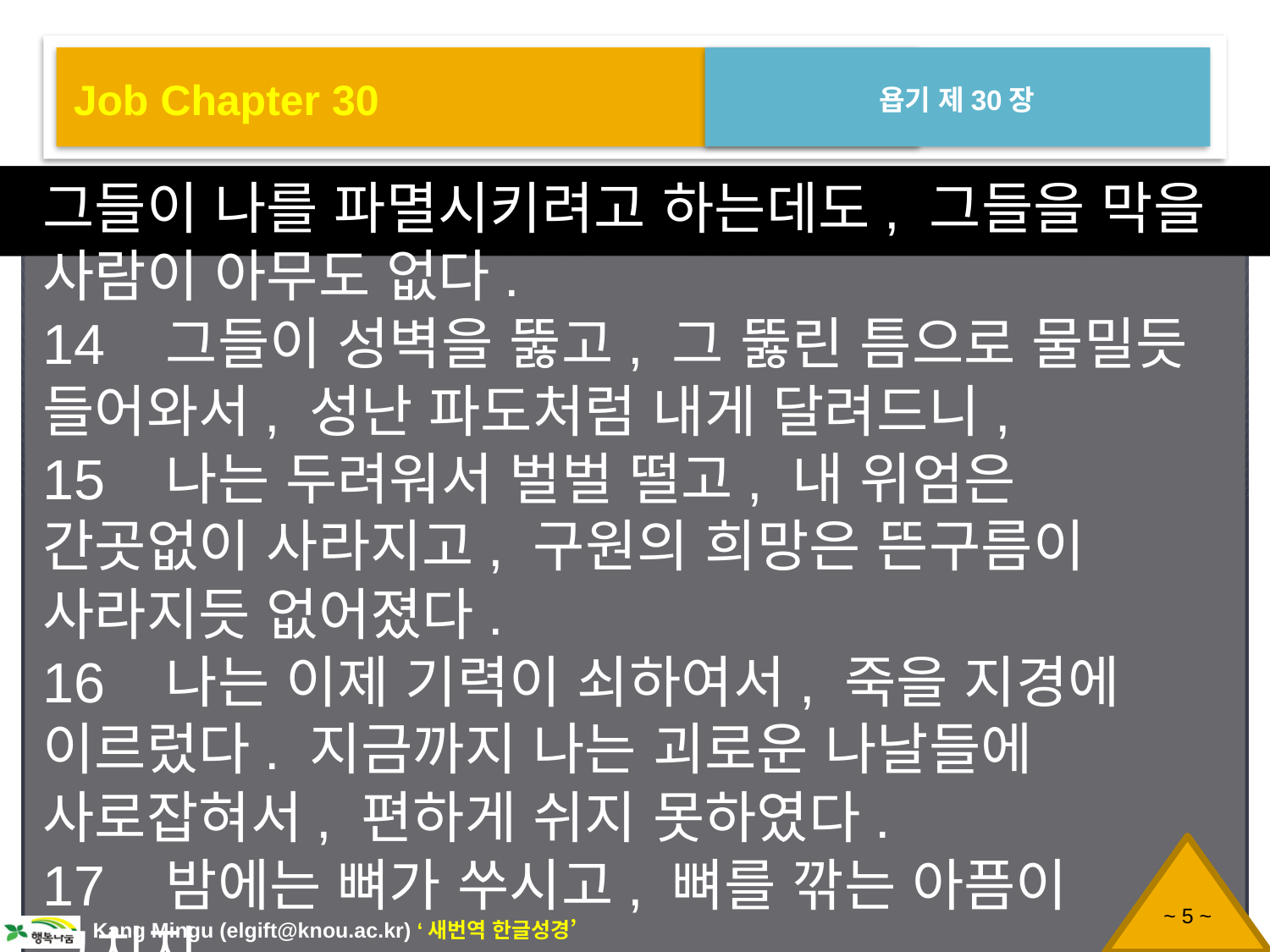

Job Chapter 30
욥기 제30장
그들이 나를 파멸시키려고 하는데도, 그들을 막을 사람이 아무도 없다.
14   그들이 성벽을 뚫고, 그 뚫린 틈으로 물밀듯 들어와서, 성난 파도처럼 내게 달려드니,
15   나는 두려워서 벌벌 떨고, 내 위엄은 간곳없이 사라지고, 구원의 희망은 뜬구름이 사라지듯 없어졌다.
16   나는 이제 기력이 쇠하여서, 죽을 지경에 이르렀다. 지금까지 나는 괴로운 나날들에 사로잡혀서, 편하게 쉬지 못하였다.
17   밤에는 뼈가 쑤시고, 뼈를 깎는 아픔이 그치지